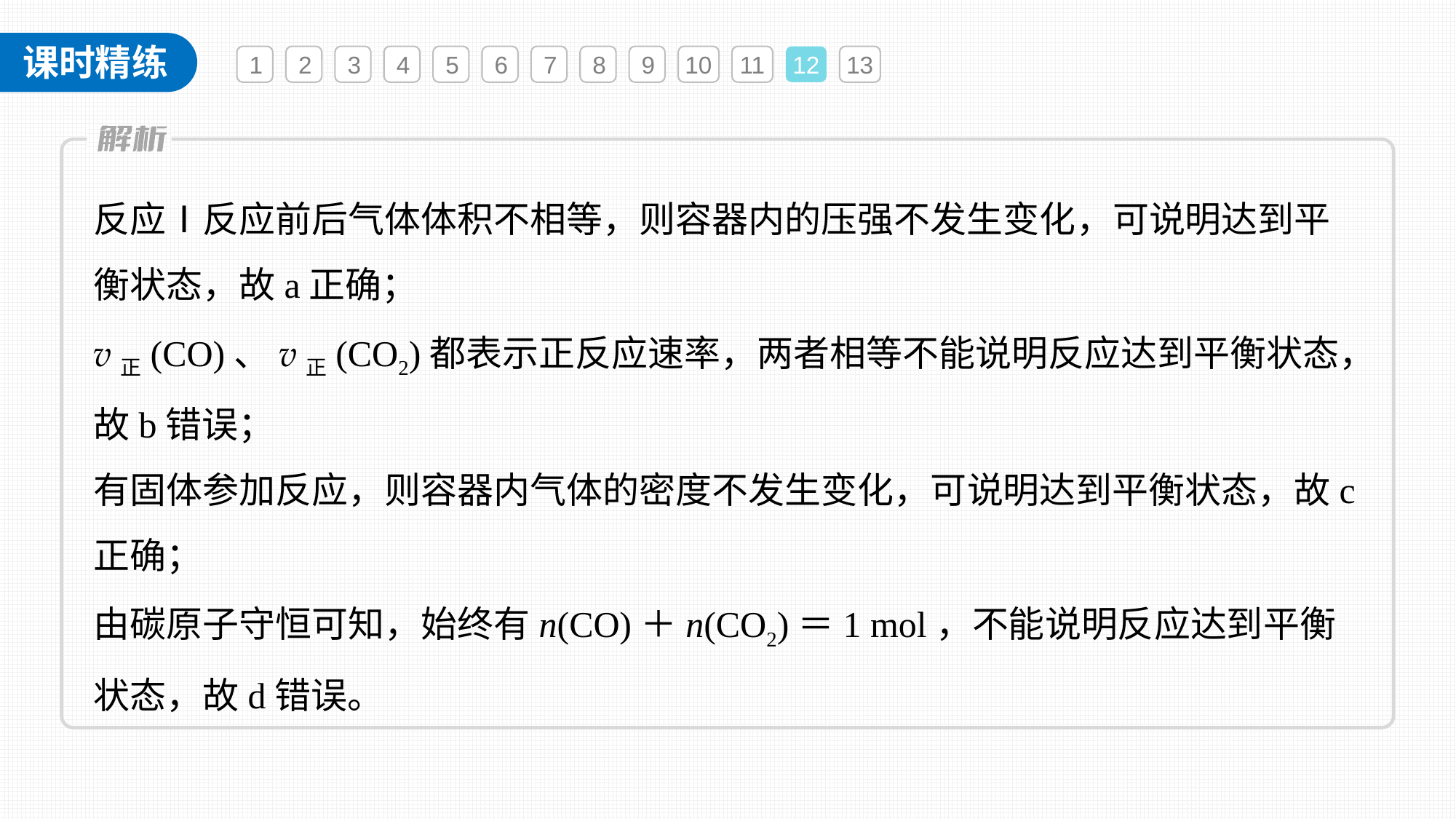

1
2
3
4
5
6
7
8
9
10
11
12
13

反应Ⅰ反应前后气体体积不相等，则容器内的压强不发生变化，可说明达到平衡状态，故a正确；
v正(CO)、v正(CO2)都表示正反应速率，两者相等不能说明反应达到平衡状态，故b错误；
有固体参加反应，则容器内气体的密度不发生变化，可说明达到平衡状态，故c正确；
由碳原子守恒可知，始终有n(CO)＋n(CO2)＝1 mol，不能说明反应达到平衡状态，故d错误。